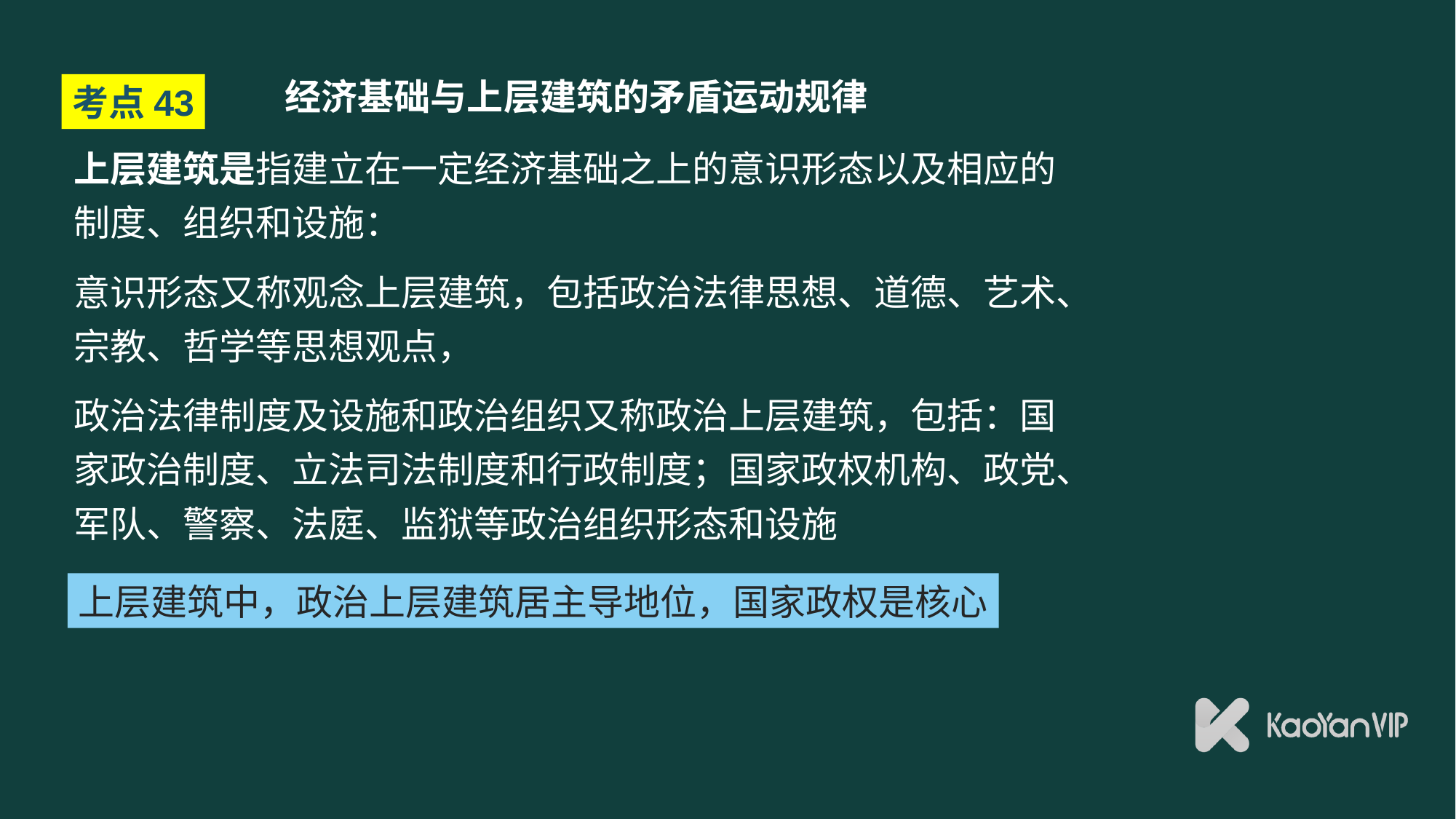

# 经济基础与上层建筑的矛盾运动规律
考点43
上层建筑是指建立在一定经济基础之上的意识形态以及相应的制度、组织和设施：
意识形态又称观念上层建筑，包括政治法律思想、道德、艺术、宗教、哲学等思想观点，
政治法律制度及设施和政治组织又称政治上层建筑，包括：国家政治制度、立法司法制度和行政制度；国家政权机构、政党、军队、警察、法庭、监狱等政治组织形态和设施

上层建筑中，政治上层建筑居主导地位，国家政权是核心